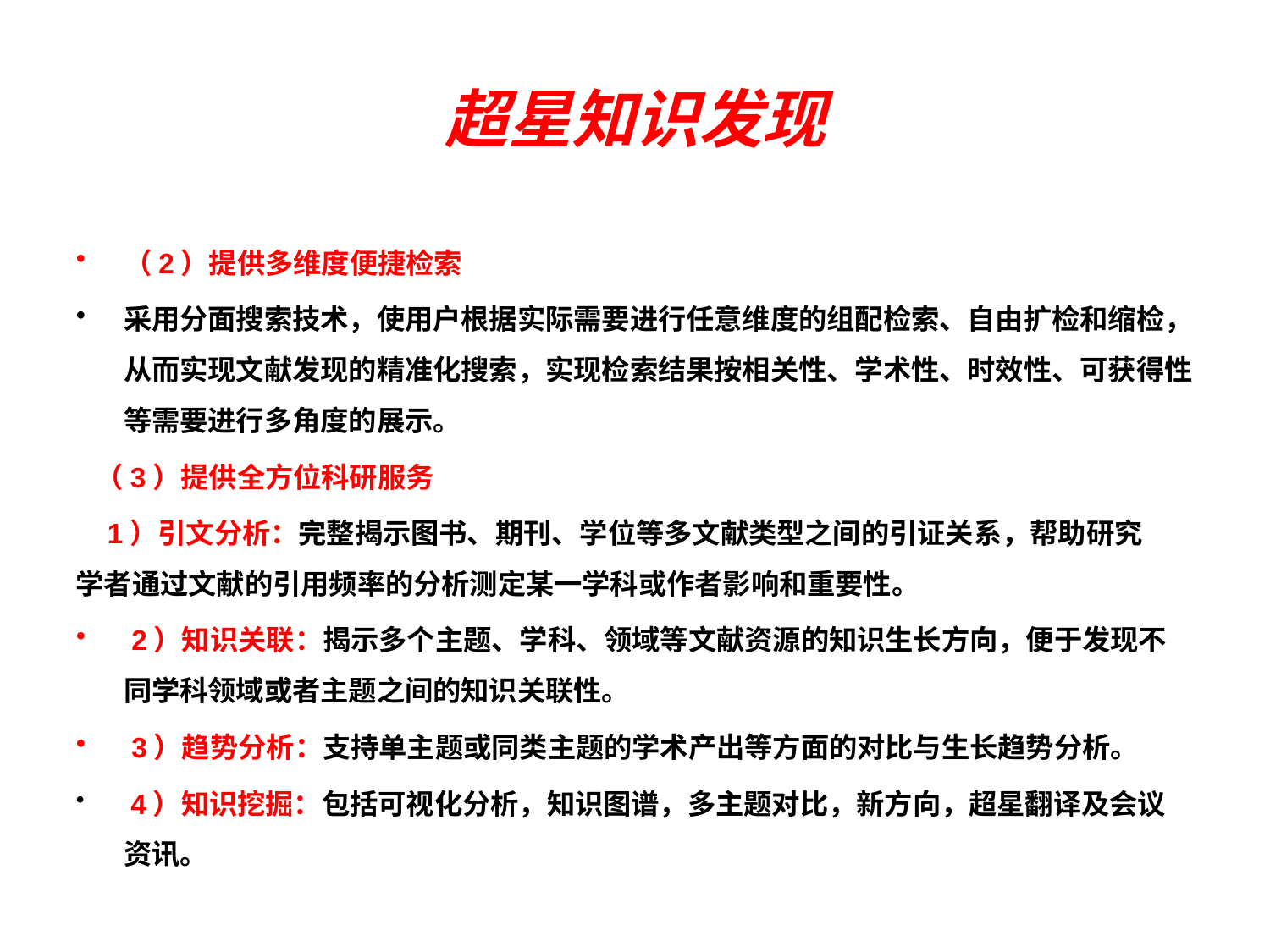

# 超星知识发现
（2）提供多维度便捷检索
采用分面搜索技术，使用户根据实际需要进行任意维度的组配检索、自由扩检和缩检，从而实现文献发现的精准化搜索，实现检索结果按相关性、学术性、时效性、可获得性等需要进行多角度的展示。
  （3）提供全方位科研服务
    1）引文分析：完整揭示图书、期刊、学位等多文献类型之间的引证关系，帮助研究     学者通过文献的引用频率的分析测定某一学科或作者影响和重要性。
 2）知识关联：揭示多个主题、学科、领域等文献资源的知识生长方向，便于发现不同学科领域或者主题之间的知识关联性。
 3）趋势分析：支持单主题或同类主题的学术产出等方面的对比与生长趋势分析。
 4）知识挖掘：包括可视化分析，知识图谱，多主题对比，新方向，超星翻译及会议资讯。